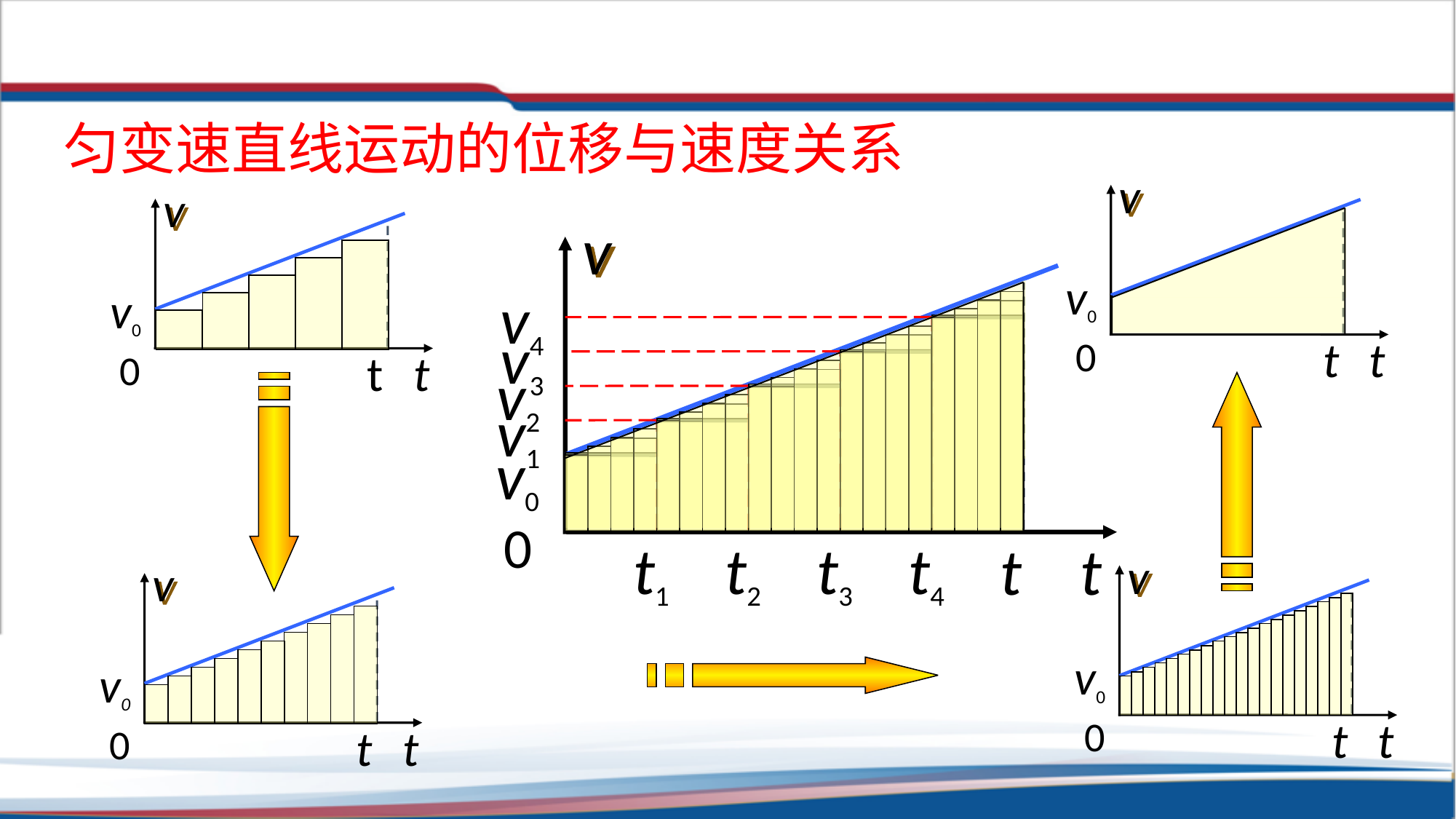

匀变速直线运动的位移与速度关系

v

v0
t
t
0

v

v0
t
t
0

v

v0
0
t
t

v4
v3
v2
v1

t1
t2
t3
t4

v

v0
t
t
0

v

v0
t
t
0